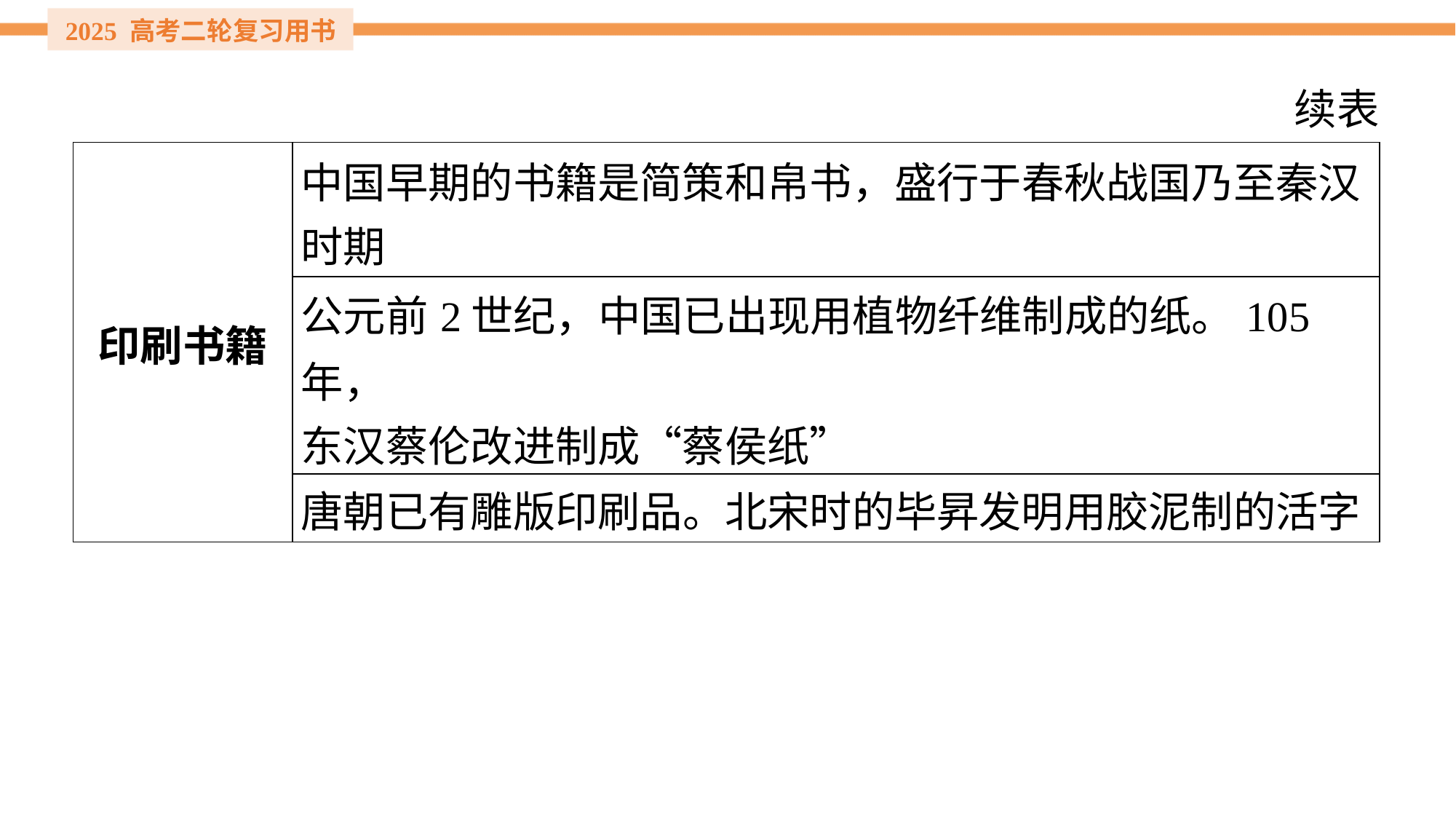

续表
| 印刷书籍 | 中国早期的书籍是简策和帛书，盛行于春秋战国乃至秦汉 时期 |
| --- | --- |
|  | 公元前2世纪，中国已出现用植物纤维制成的纸。105年， 东汉蔡伦改进制成“蔡侯纸” |
|  | 唐朝已有雕版印刷品。北宋时的毕昇发明用胶泥制的活字 |